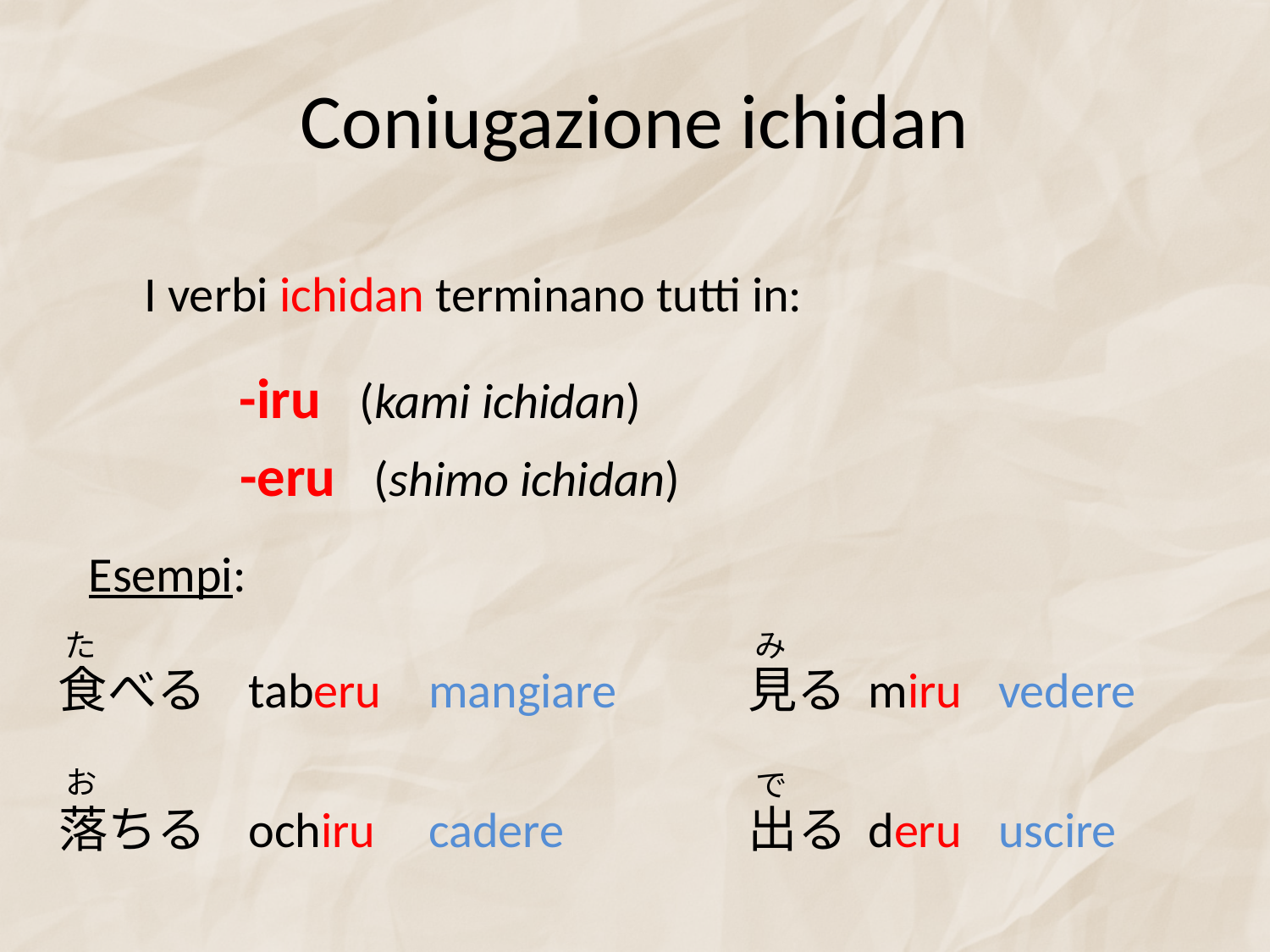

# Coniugazione ichidan
I verbi ichidan terminano tutti in:
-iru   (kami ichidan)
-eru   (shimo ichidan)
Esempi:
た
み
食べる
taberu
mangiare
見る
miru
vedere
お
で
落ちる
ochiru
cadere
出る
deru
uscire